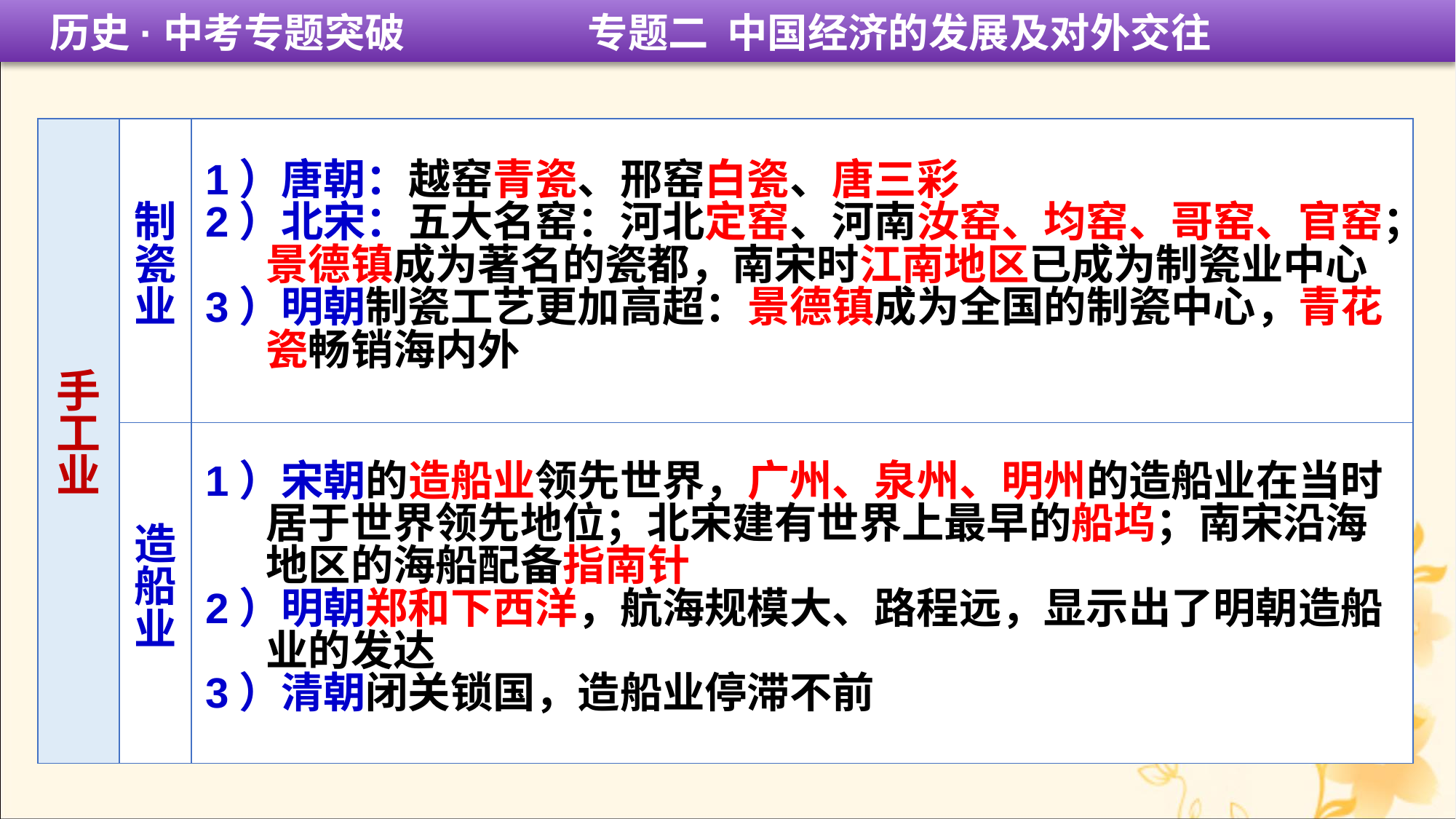

历史·中考专题突破                    专题二  中国经济的发展及对外交往
| 手 工 业 | 制瓷业 | 1）唐朝：越窑青瓷、邢窑白瓷、唐三彩 2）北宋：五大名窑：河北定窑、河南汝窑、均窑、哥窑、官窑； 景德镇成为著名的瓷都，南宋时江南地区已成为制瓷业中心 3）明朝制瓷工艺更加高超：景德镇成为全国的制瓷中心，青花 瓷畅销海内外 |
| --- | --- | --- |
|  | 造船业 | 1）宋朝的造船业领先世界，广州、泉州、明州的造船业在当时 居于世界领先地位；北宋建有世界上最早的船坞；南宋沿海 地区的海船配备指南针 2）明朝郑和下西洋，航海规模大、路程远，显示出了明朝造船 业的发达 3）清朝闭关锁国，造船业停滞不前 |